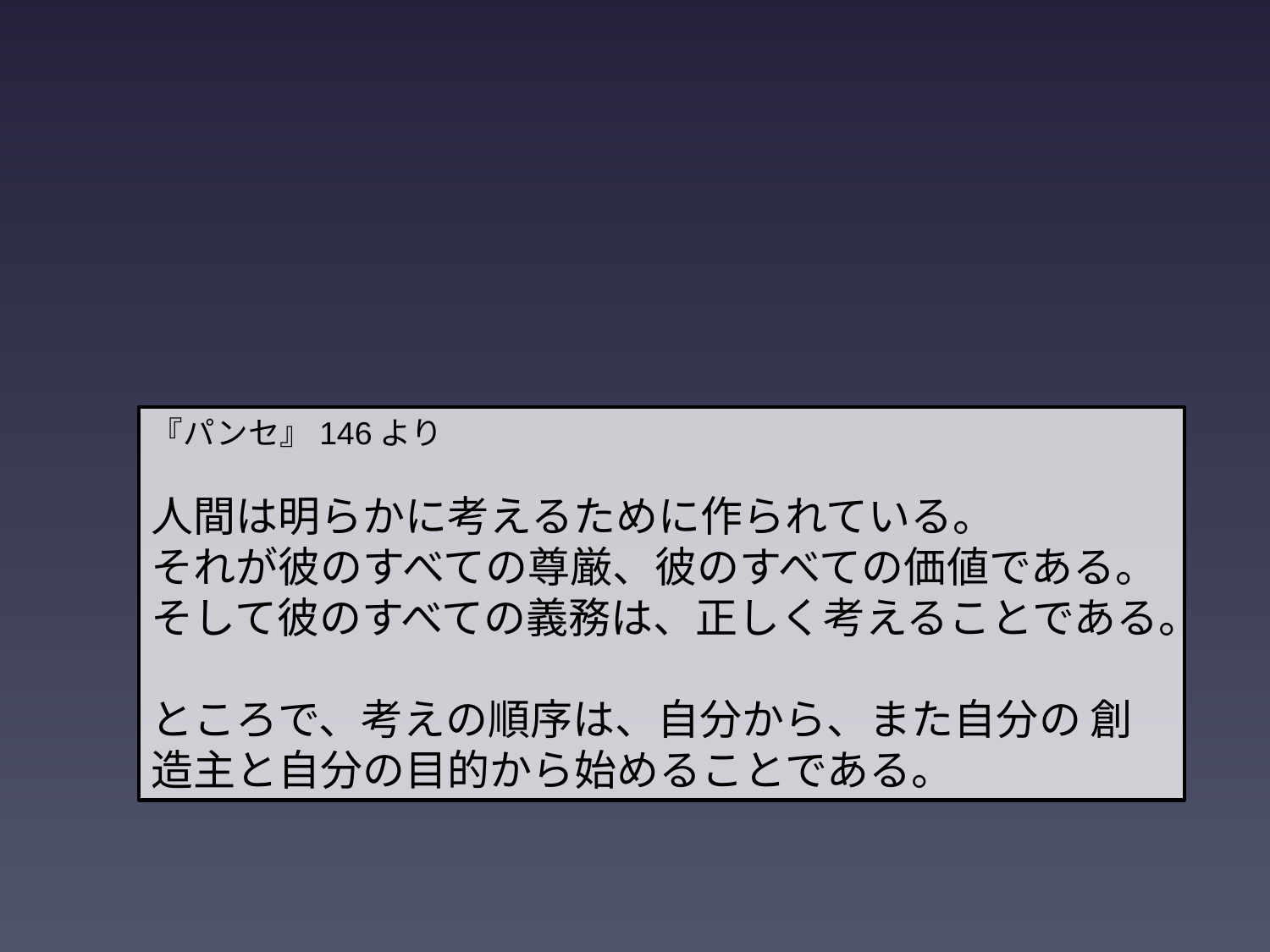

『パンセ』146より

人間は明らかに考えるために作られている。
それが彼のすべての尊厳、彼のすべての価値である。
そして彼のすべての義務は、正しく考えることである。

ところで、考えの順序は、自分から、また自分の 創造主と自分の目的から始めることである。